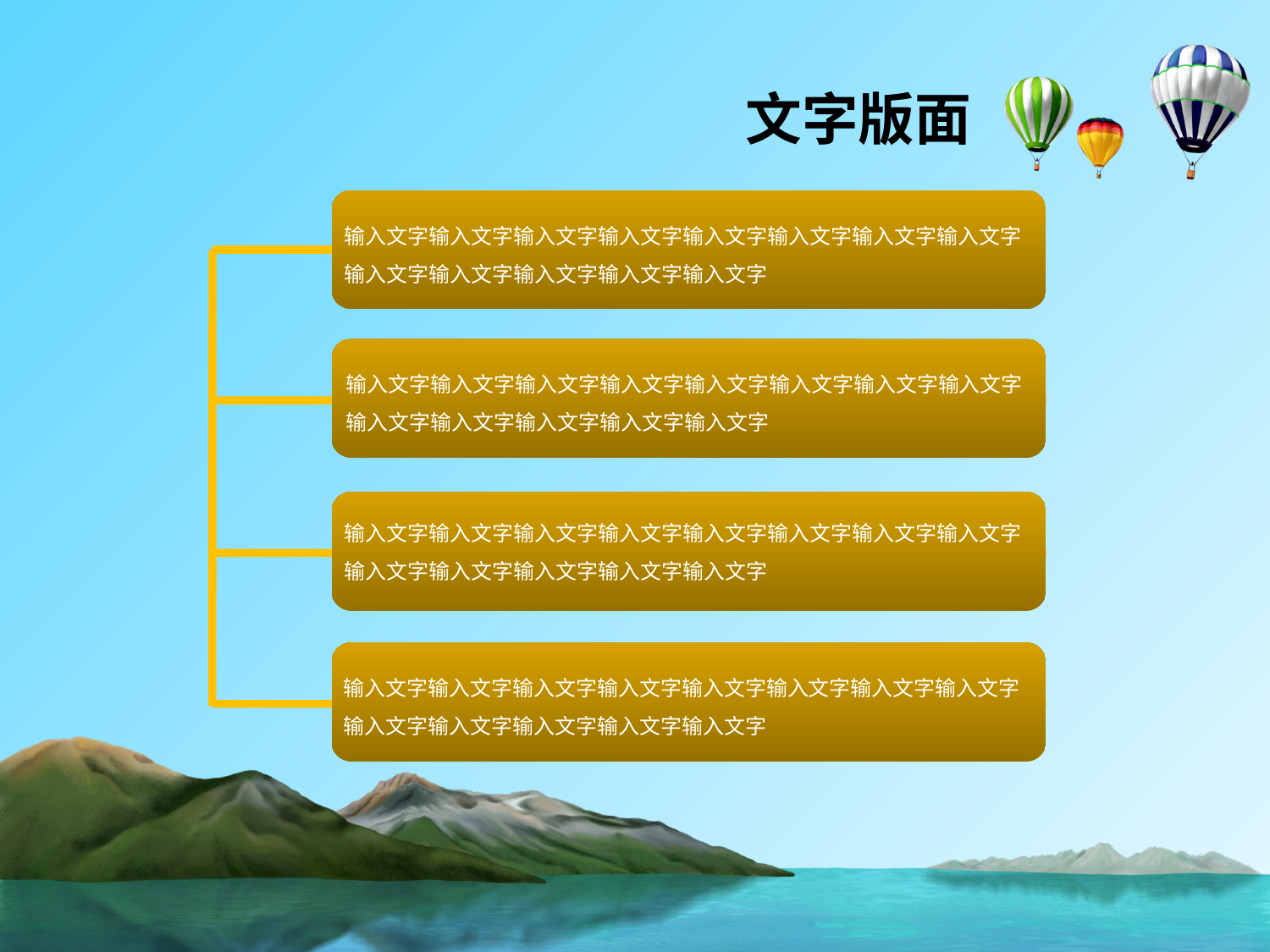

# 文字版面

输入文字输入文字输入文字输入文字输入文字输入文字输入文字输入文字输入文字输入文字输入文字输入文字输入文字

输入文字输入文字输入文字输入文字输入文字输入文字输入文字输入文字输入文字输入文字输入文字输入文字输入文字

输入文字输入文字输入文字输入文字输入文字输入文字输入文字输入文字输入文字输入文字输入文字输入文字输入文字

输入文字输入文字输入文字输入文字输入文字输入文字输入文字输入文字输入文字输入文字输入文字输入文字输入文字